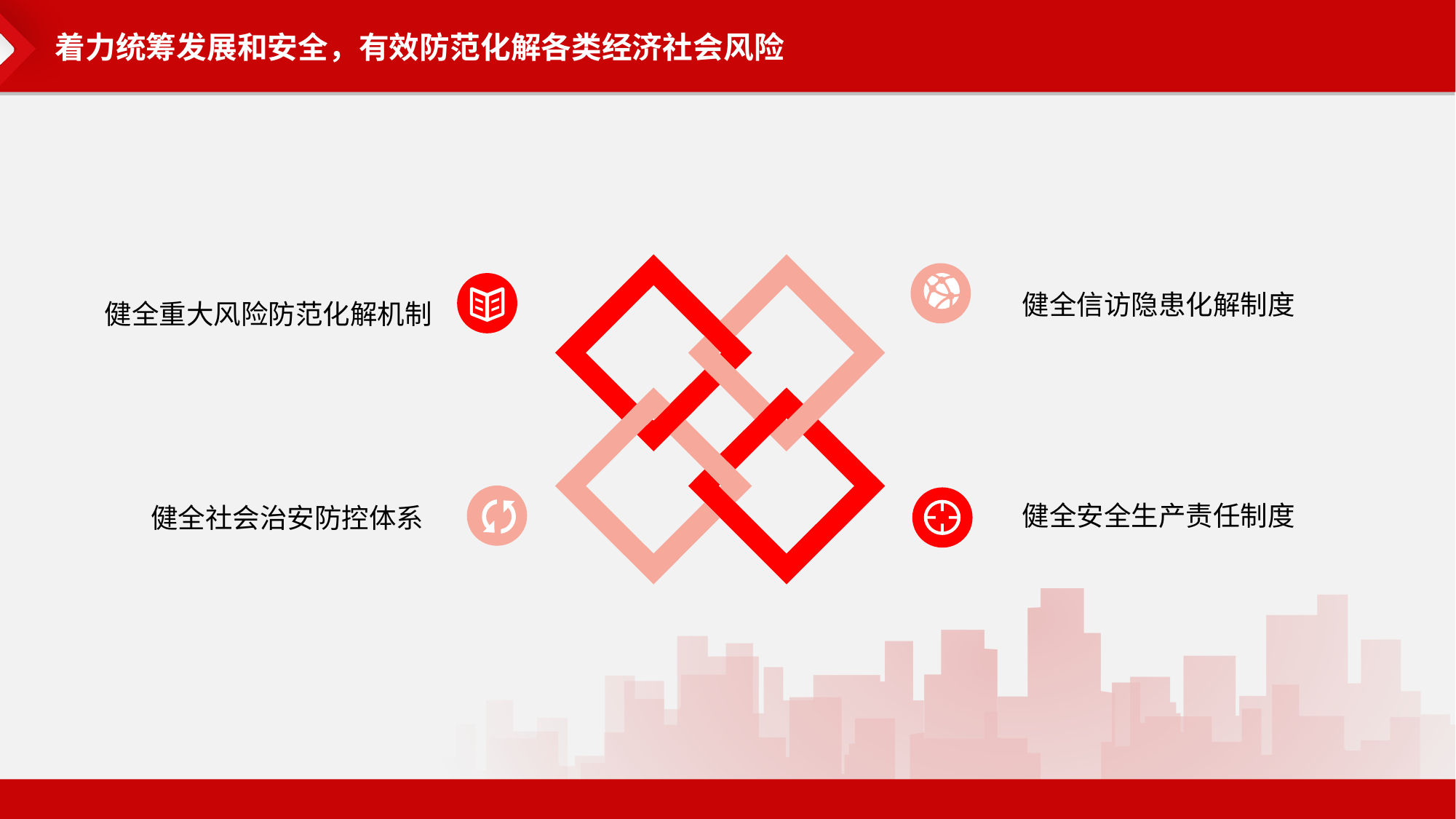

着力统筹发展和安全，有效防范化解各类经济社会风险

健全信访隐患化解制度
健全重大风险防范化解机制

健全安全生产责任制度
健全社会治安防控体系